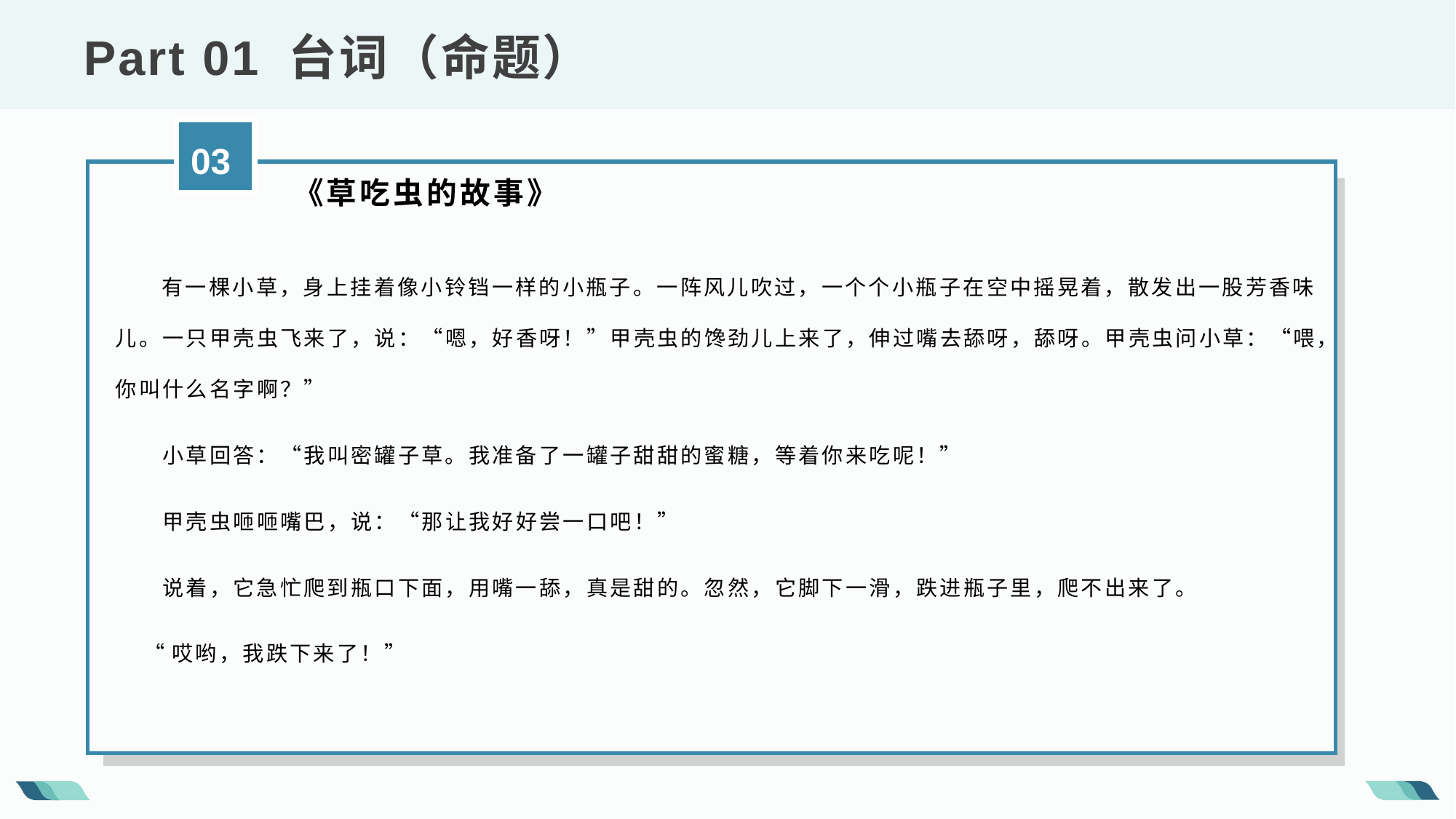

Part 01 台词（命题）

03
  《草吃虫的故事》

      有一棵小草，身上挂着像小铃铛一样的小瓶子。一阵风儿吹过，一个个小瓶子在空中摇晃着，散发出一股芳香味儿。一只甲壳虫飞来了，说：“嗯，好香呀！”甲壳虫的馋劲儿上来了，伸过嘴去舔呀，舔呀。甲壳虫问小草：“喂，你叫什么名字啊？”
      小草回答：“我叫密罐子草。我准备了一罐子甜甜的蜜糖，等着你来吃呢！”
　　甲壳虫咂咂嘴巴，说：“那让我好好尝一口吧！”
      说着，它急忙爬到瓶口下面，用嘴一舔，真是甜的。忽然，它脚下一滑，跌进瓶子里，爬不出来了。
    “哎哟，我跌下来了！”